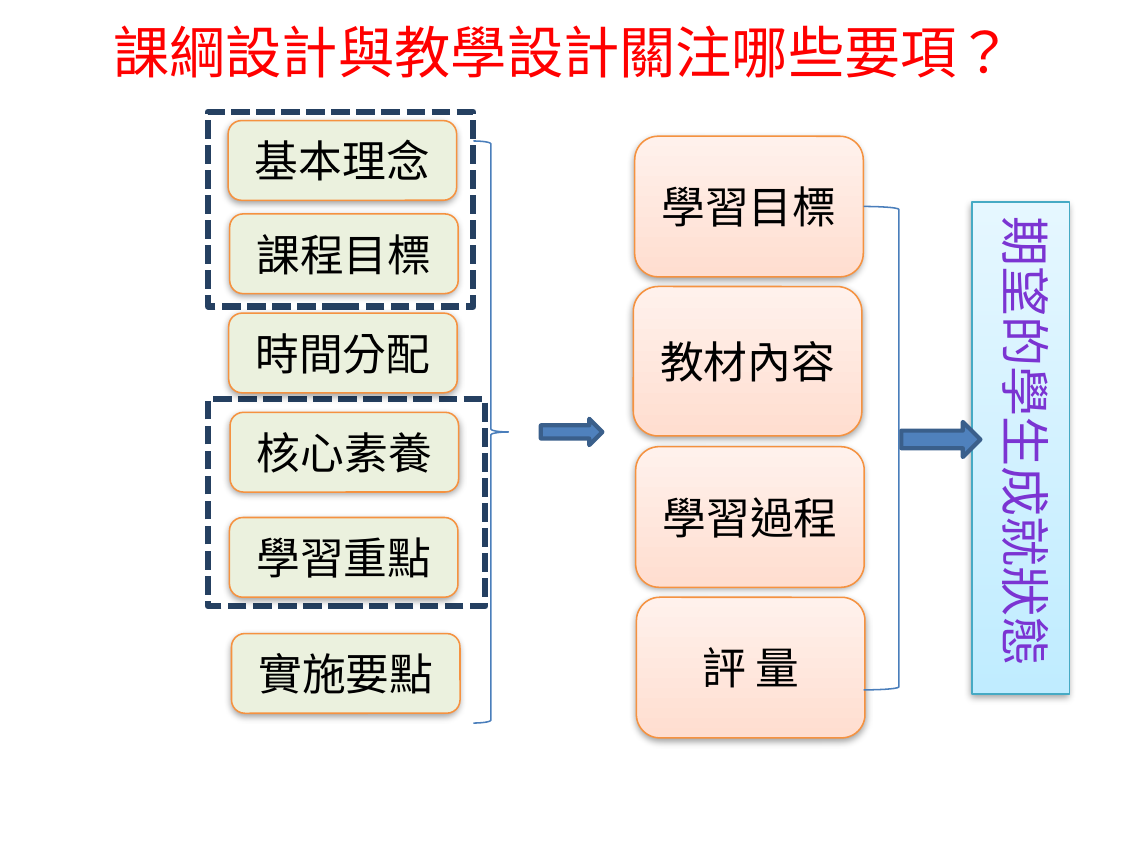

# 課綱設計與教學設計關注哪些要項？

基本理念
學習目標

期望的學生成就狀態

課程目標
教材內容
時間分配

核心素養

學習過程
學習重點
評 量
實施要點